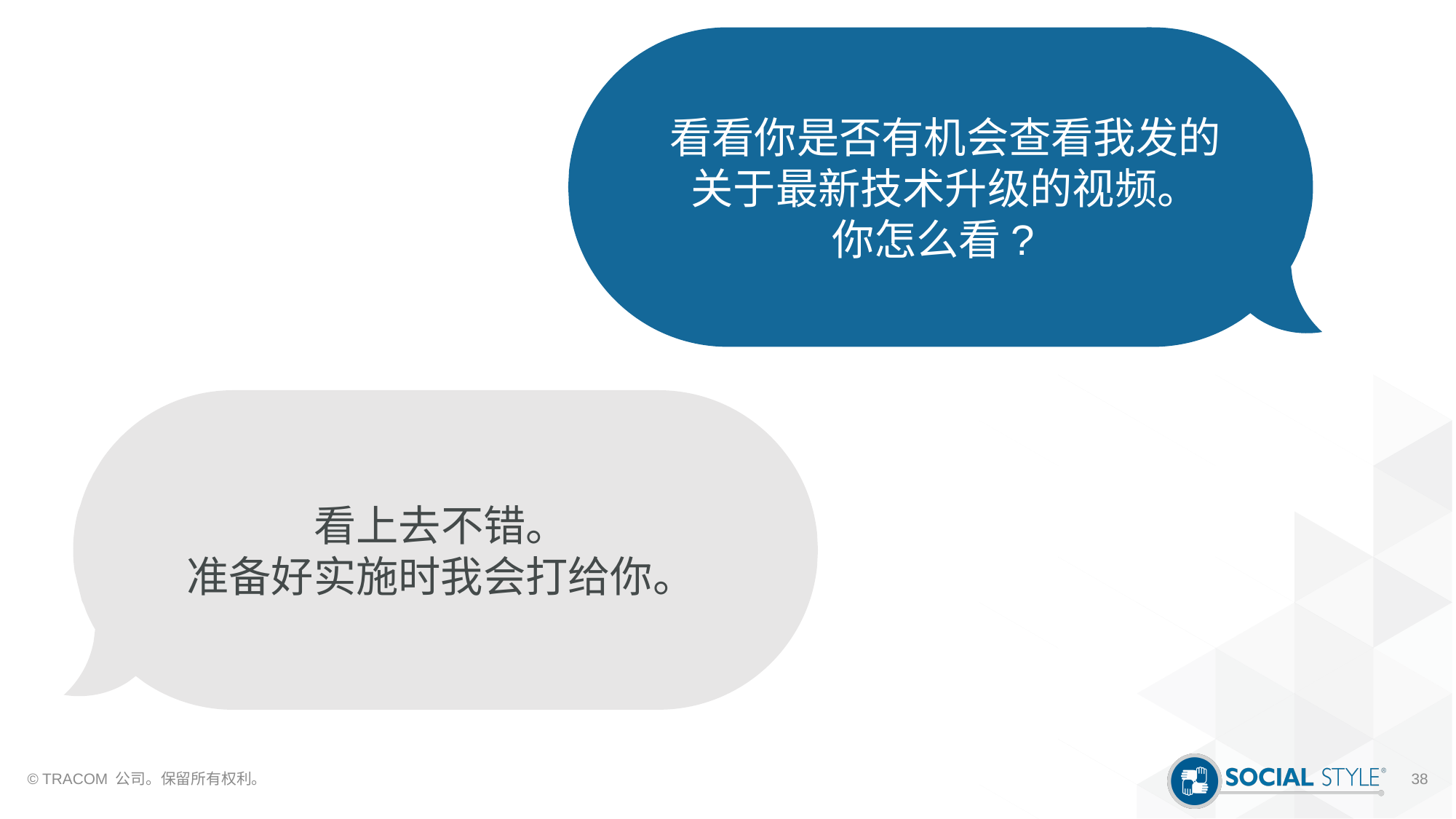

看看你是否有机会查看我发的
关于最新技术升级的视频。
你怎么看?
看上去不错。
准备好实施时我会打给你。
© TRACOM 公司。保留所有权利。
38